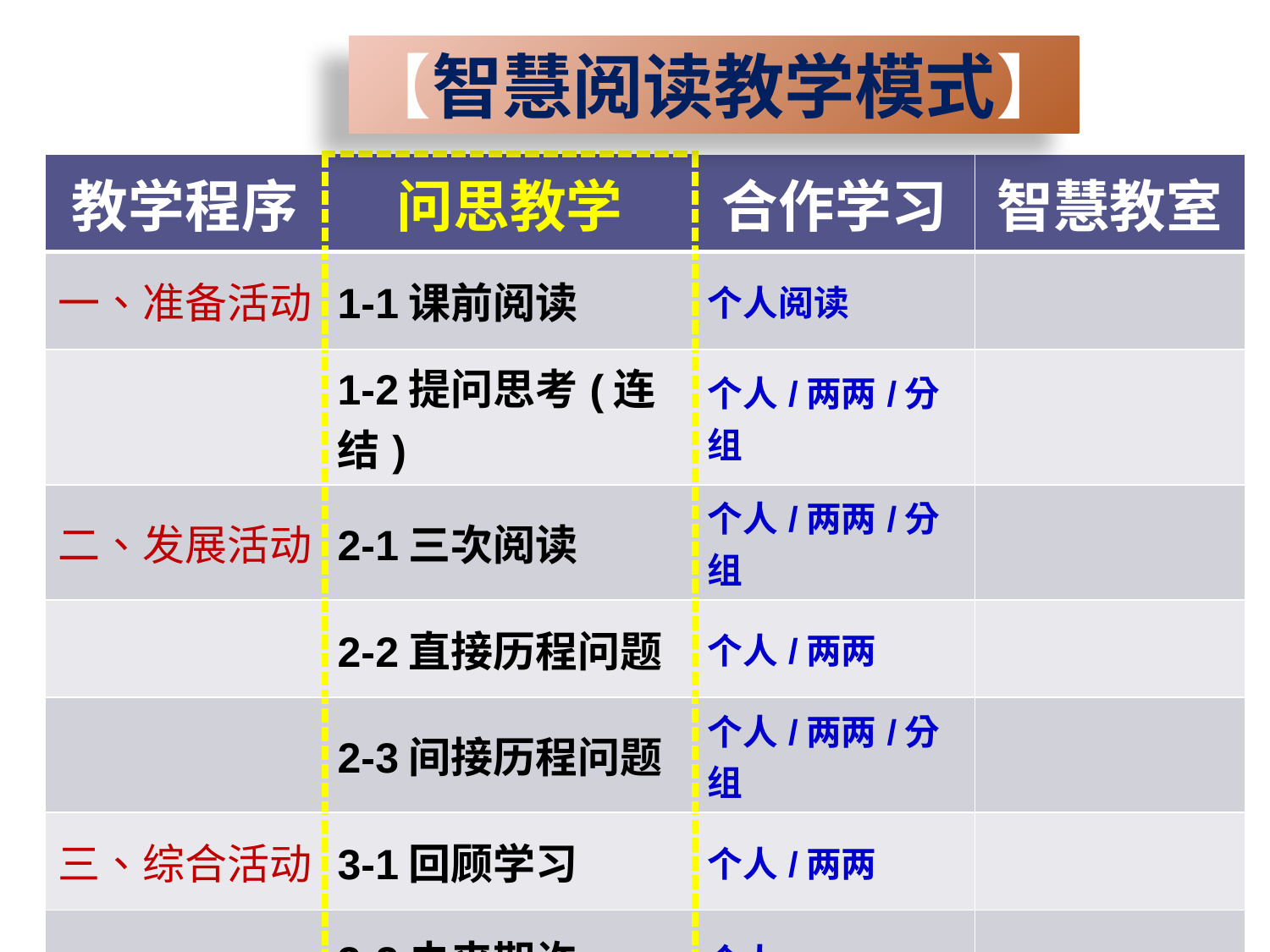

【智慧阅读教学模式】
| 教学程序 | 问思教学 | 合作学习 | 智慧教室 |
| --- | --- | --- | --- |
| 一、准备活动 | 1-1课前阅读 | 个人阅读 |  |
|  | 1-2提问思考(连结) | 个人/两两/分组 |  |
| 二、发展活动 | 2-1三次阅读 | 个人/两两/分组 |  |
|  | 2-2直接历程问题 | 个人/两两 |  |
|  | 2-3间接历程问题 | 个人/两两/分组 |  |
| 三、综合活动 | 3-1回顾学习 | 个人/两两 |  |
|  | 3-2未来期许 | 个人 |  |